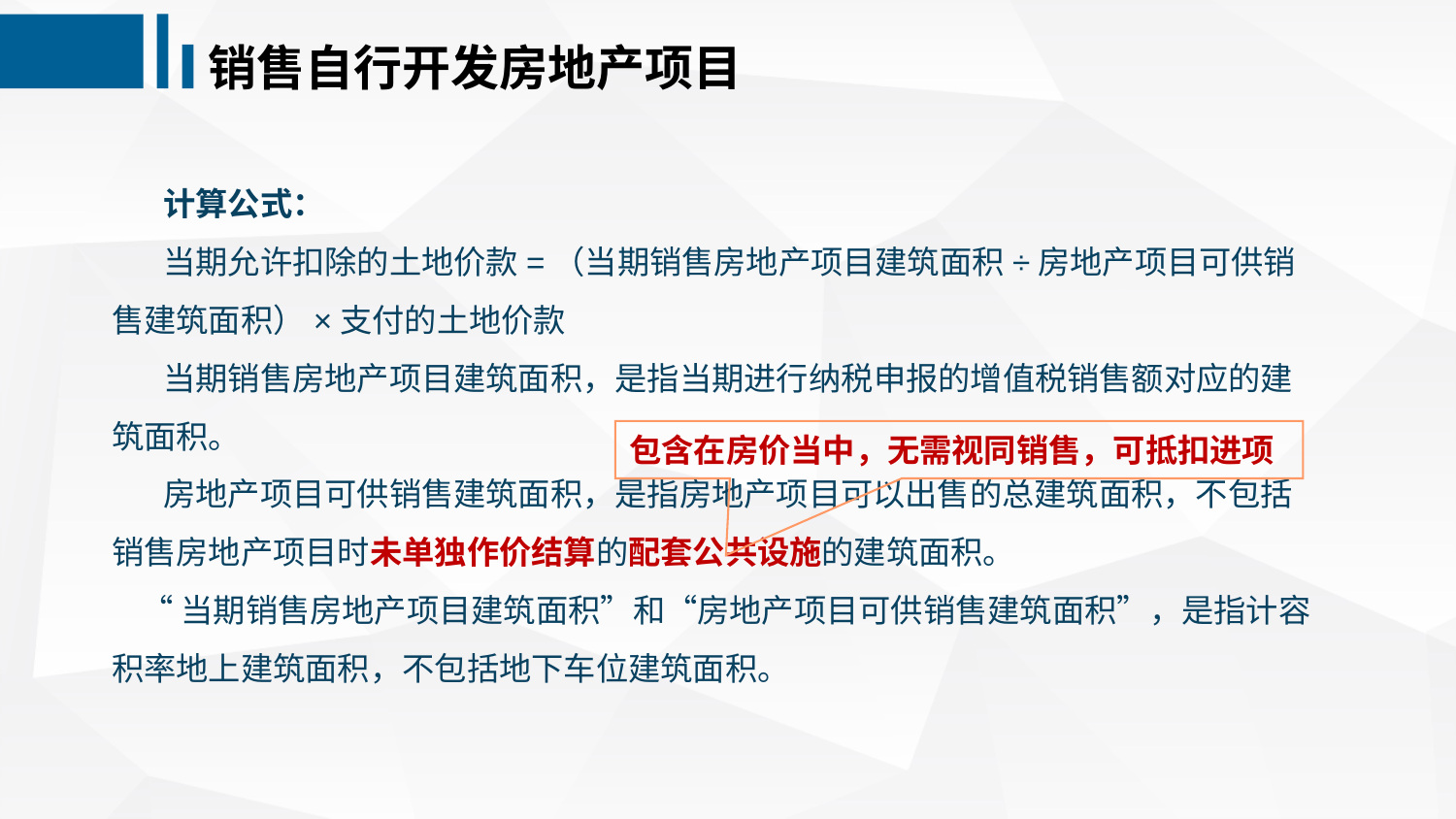

销售自行开发房地产项目

      计算公式：
      当期允许扣除的土地价款=（当期销售房地产项目建筑面积÷房地产项目可供销售建筑面积）×支付的土地价款
      当期销售房地产项目建筑面积，是指当期进行纳税申报的增值税销售额对应的建筑面积。
      房地产项目可供销售建筑面积，是指房地产项目可以出售的总建筑面积，不包括销售房地产项目时未单独作价结算的配套公共设施的建筑面积。
    “当期销售房地产项目建筑面积”和“房地产项目可供销售建筑面积”，是指计容积率地上建筑面积，不包括地下车位建筑面积。

包含在房价当中，无需视同销售，可抵扣进项
17